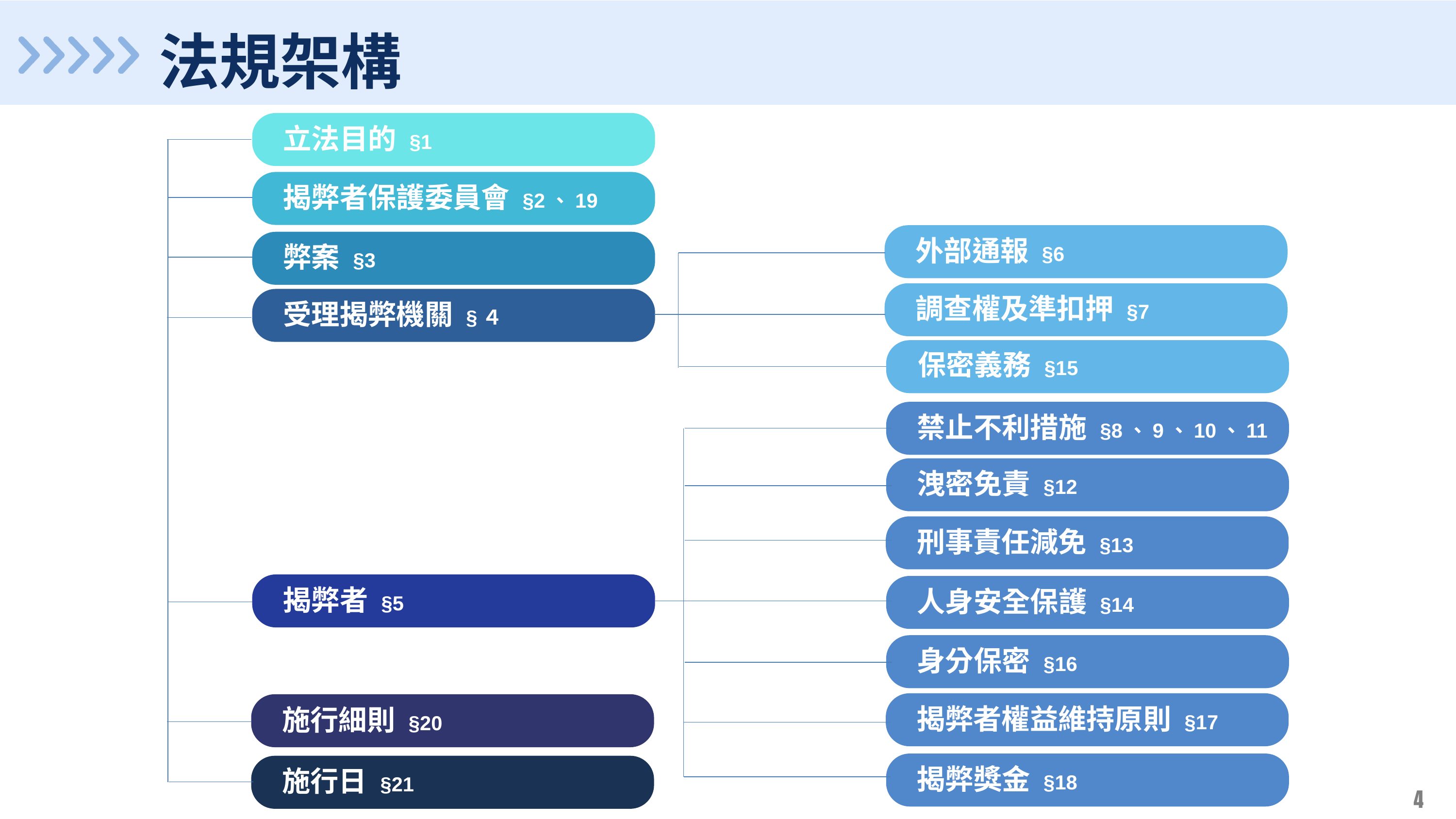

法規架構

立法目的 §1

揭弊者保護委員會 §2、19

外部通報 §6

調查權及準扣押 §7

保密義務 §15

弊案 §3

受理揭弊機關 §４

禁止不利措施 §8、9、10、11

洩密免責 §12

刑事責任減免 §13

人身安全保護 §14

身分保密 §16

揭弊者權益維持原則 §17

揭弊獎金 §18

揭弊者 §5

施行細則 §20

施行日 §21
4